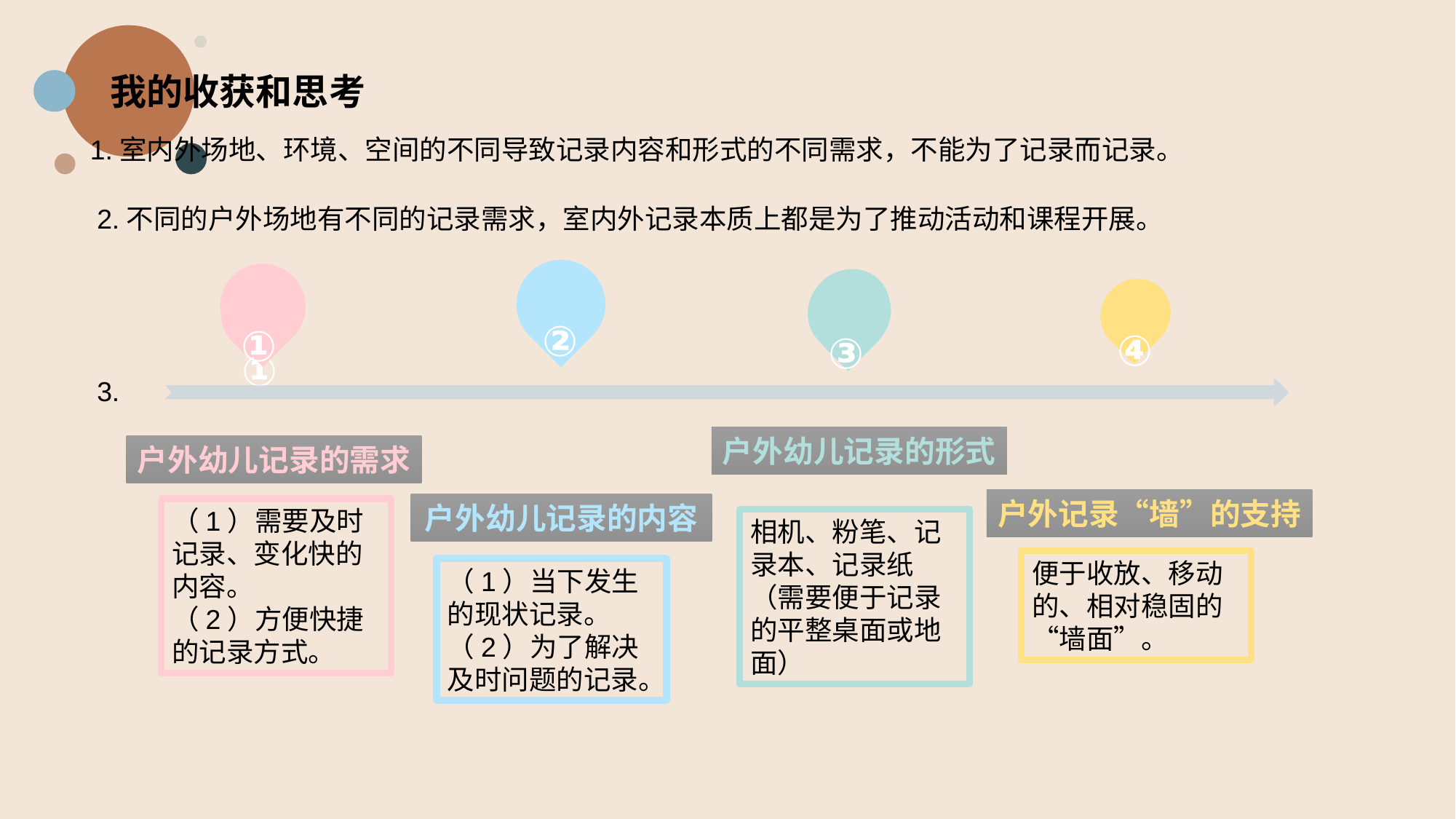

我的收获和思考
1.室内外场地、环境、空间的不同导致记录内容和形式的不同需求，不能为了记录而记录。
2.不同的户外场地有不同的记录需求，室内外记录本质上都是为了推动活动和课程开展。
②

①

④

③

①

3.

户外幼儿记录的形式
户外幼儿记录的需求
户外记录“墙”的支持
户外幼儿记录的内容
（1）需要及时记录、变化快的内容。
（2）方便快捷的记录方式。
相机、粉笔、记录本、记录纸（需要便于记录的平整桌面或地面）
便于收放、移动的、相对稳固的“墙面”。
（1）当下发生的现状记录。
（2）为了解决及时问题的记录。